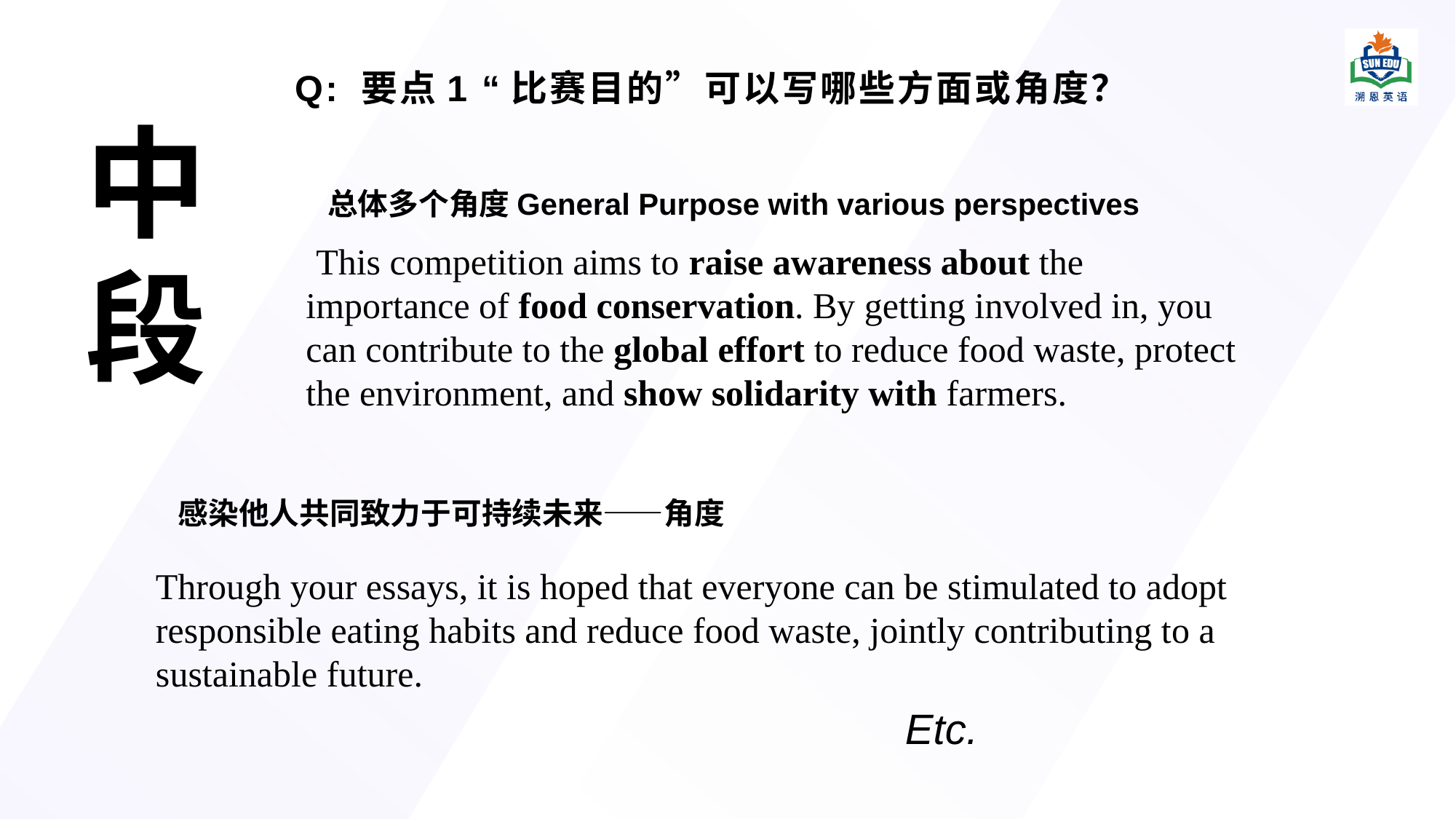

Q: 要点1 “比赛目的”可以写哪些方面或角度？

中
段
总体多个角度General Purpose with various perspectives
 This competition aims to raise awareness about the importance of food conservation. By getting involved in, you can contribute to the global effort to reduce food waste, protect the environment, and show solidarity with farmers.
感染他人共同致力于可持续未来——角度
Through your essays, it is hoped that everyone can be stimulated to adopt responsible eating habits and reduce food waste, jointly contributing to a sustainable future.
Etc.